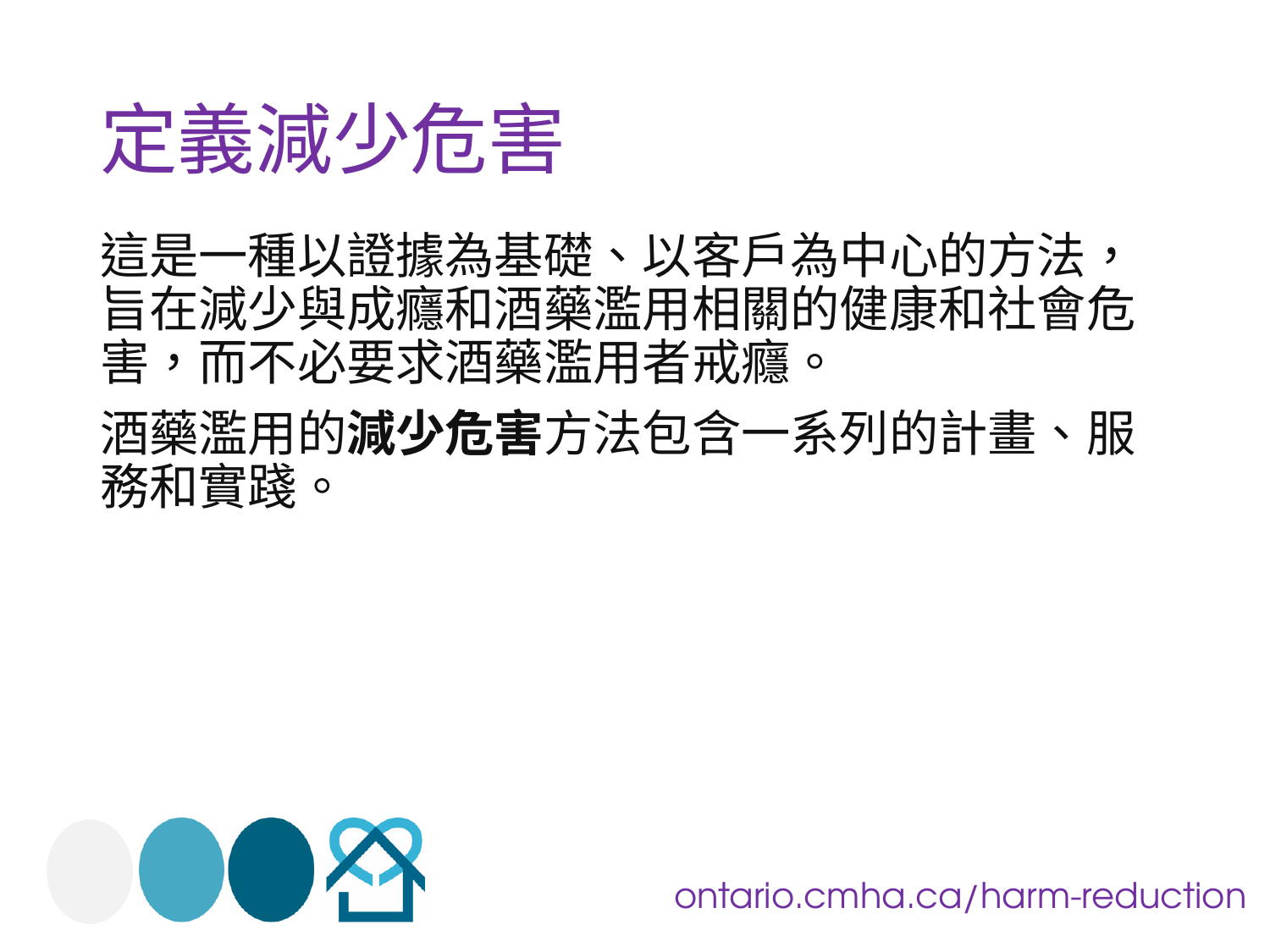

# 定義減少危害
這是一種以證據為基礎、以客戶為中心的方法，旨在減少與成癮和酒藥濫用相關的健康和社會危害，而不必要求酒藥濫用者戒癮。
酒藥濫用的減少危害方法包含一系列的計畫、服務和實踐。
ontario.cmha.ca/harm-reduction